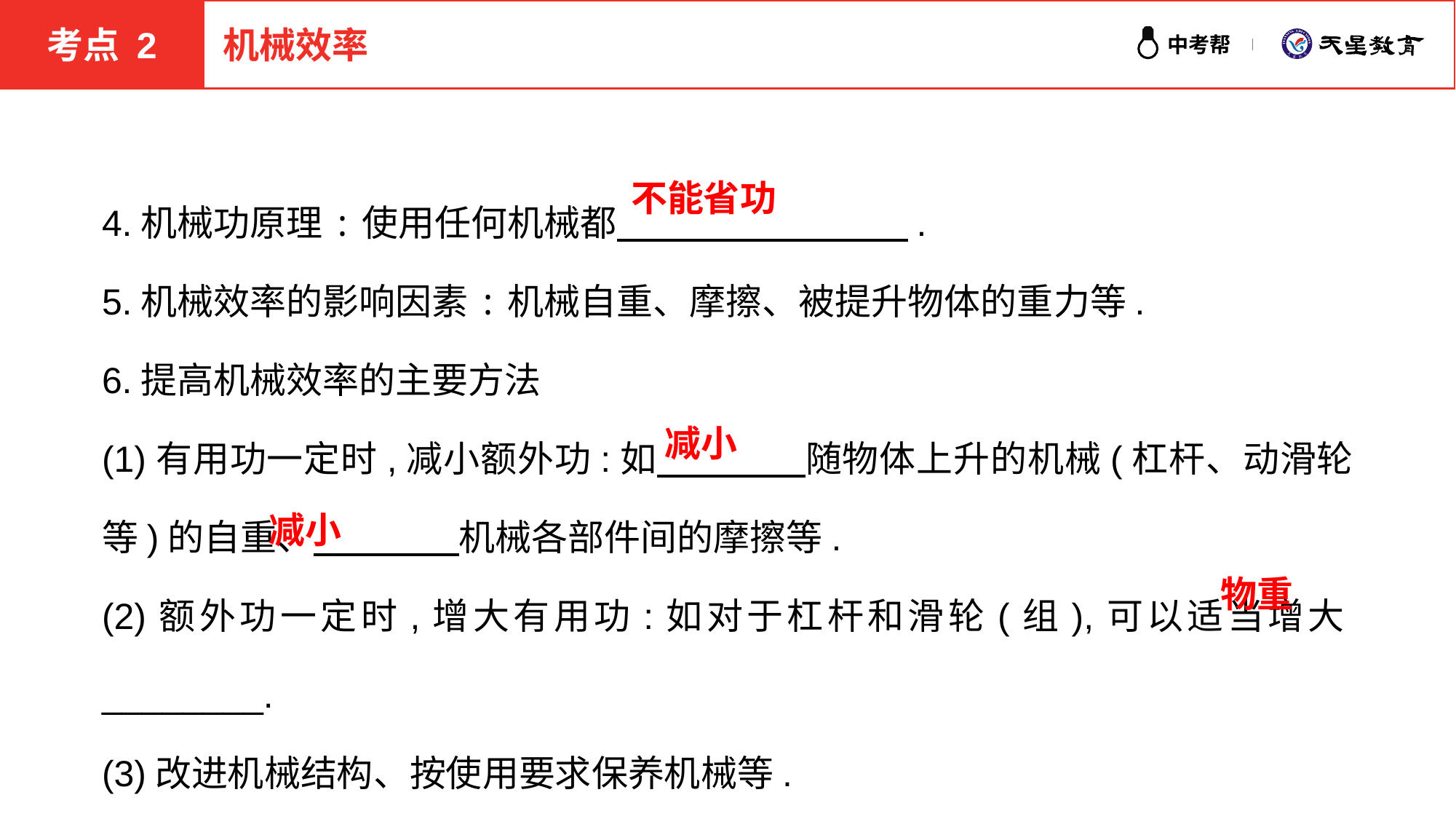

考点 2
机械效率
4.机械功原理:使用任何机械都　　　　　　　　.
5.机械效率的影响因素:机械自重、摩擦、被提升物体的重力等.
6.提高机械效率的主要方法
(1)有用功一定时,减小额外功:如　　　　随物体上升的机械(杠杆、动滑轮等)的自重、　　　　机械各部件间的摩擦等.
(2)额外功一定时,增大有用功:如对于杠杆和滑轮(组),可以适当增大________.
(3)改进机械结构、按使用要求保养机械等.
不能省功
减小
减小
物重